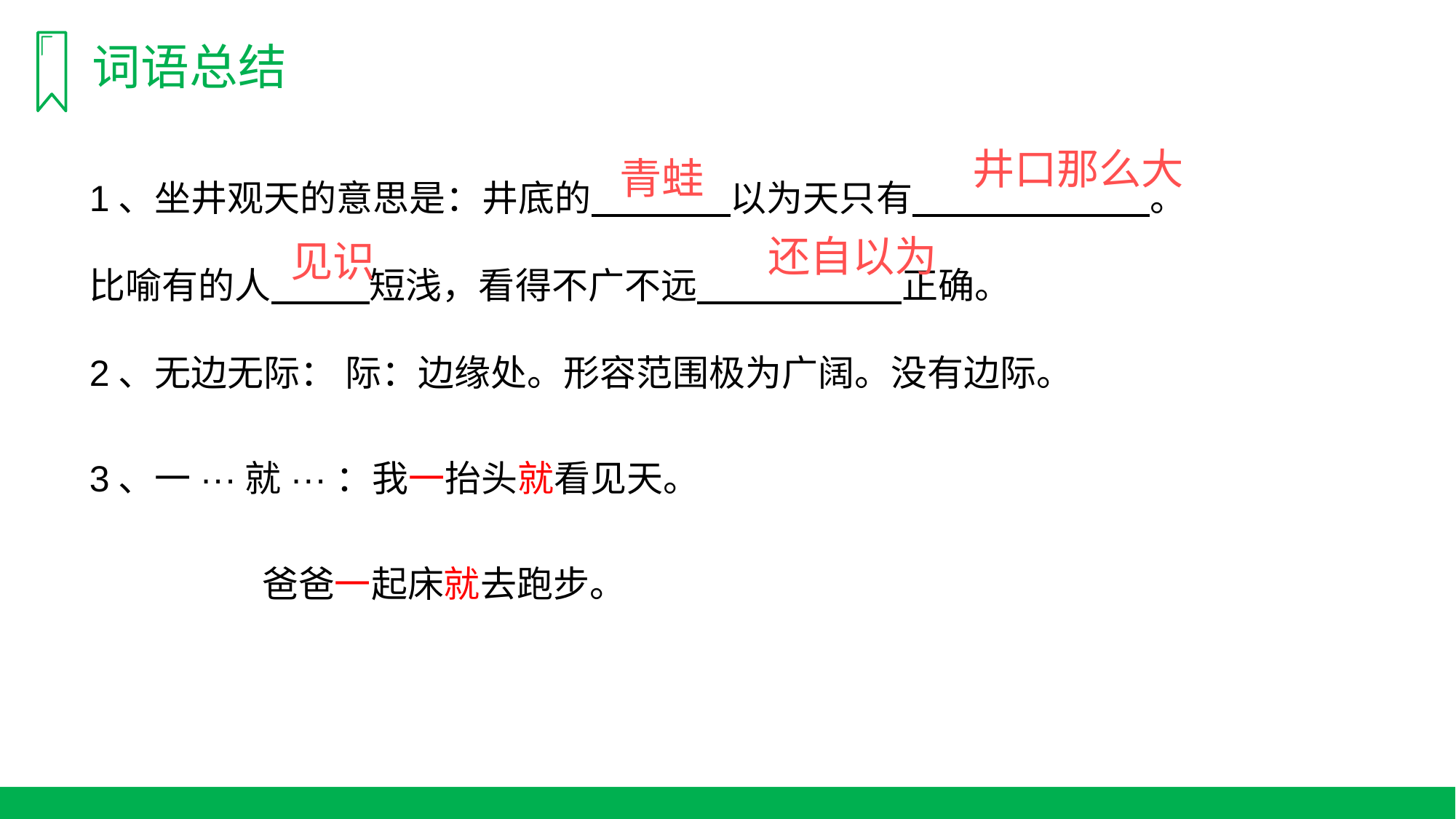

词语总结
1、坐井观天的意思是：井底的                 以为天只有                             。
比喻有的人            短浅，看得不广不远                         正确。
2、无边无际： 际：边缘处。形容范围极为广阔。没有边际。
3、一···就···：我一抬头就看见天。
                    爸爸一起床就去跑步。

井口那么大
青蛙
还自以为
见识